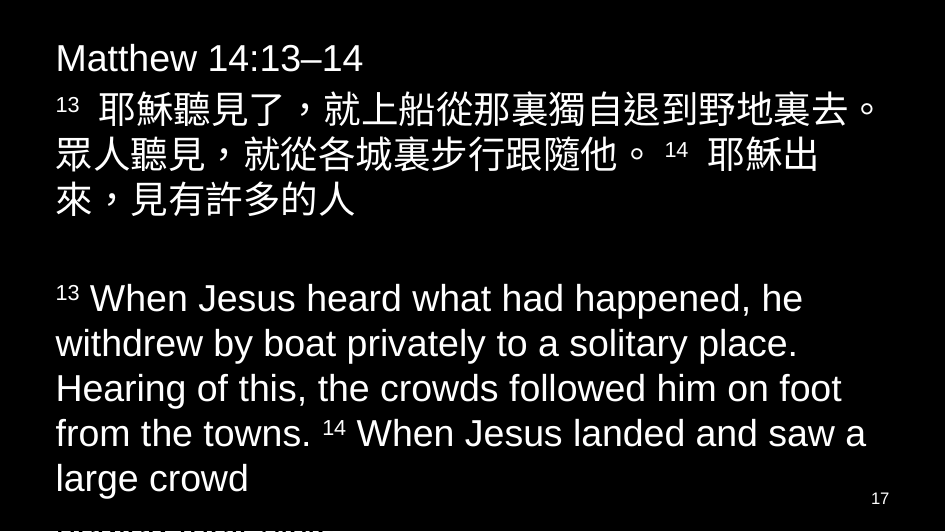

Matthew 14:13–14
13 耶穌聽見了，就上船從那裏獨自退到野地裏去。眾人聽見，就從各城裏步行跟隨他。14 耶穌出來，見有許多的人，就憐憫他們，治好了他們的病人。
13 When Jesus heard what had happened, he withdrew by boat privately to a solitary place. Hearing of this, the crowds followed him on foot from the towns. 14 When Jesus landed and saw a large crowd, he had compassion on them and healed their sick.

17